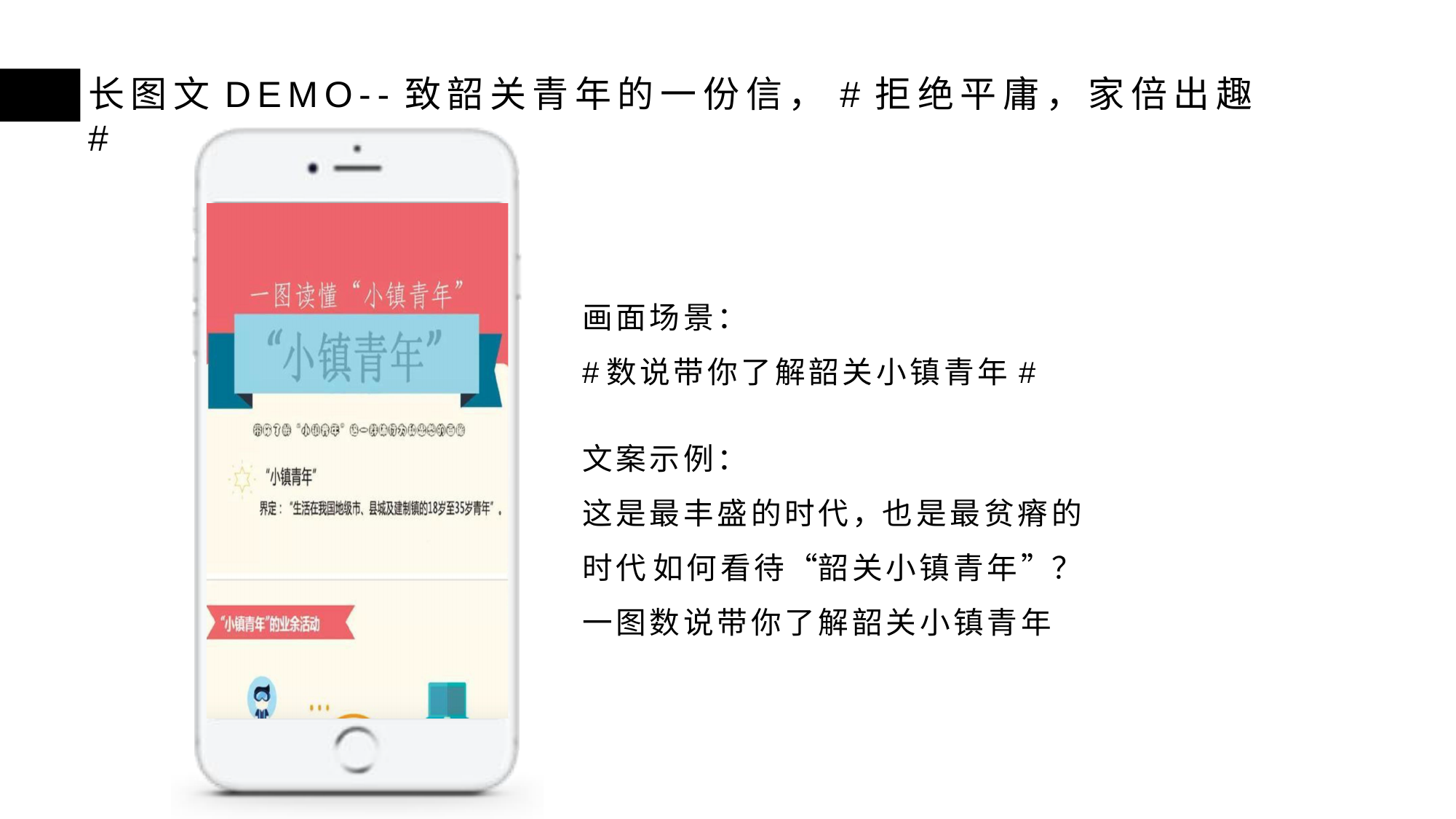

# 长图文DEMO--致韶关青年的一份信，#拒绝平庸，家倍出趣#

画面场景：
#数说带你了解韶关小镇青年#

文案示例：
这是最丰盛的时代，也是最贫瘠的时代 如何看待“韶关小镇青年”？
一图数说带你了解韶关小镇青年